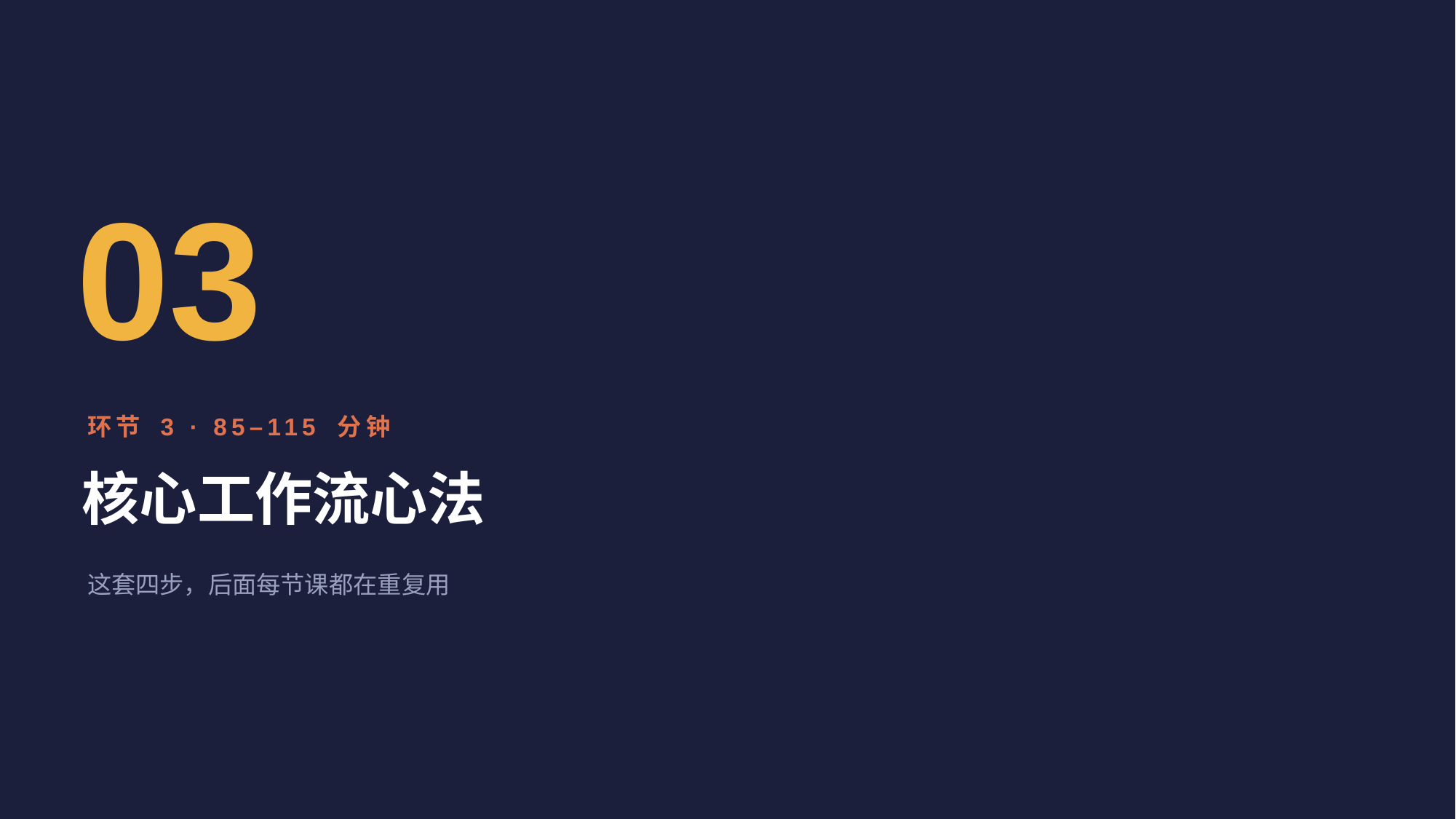

03
环节 3 · 85–115 分钟
核心工作流心法
这套四步，后面每节课都在重复用